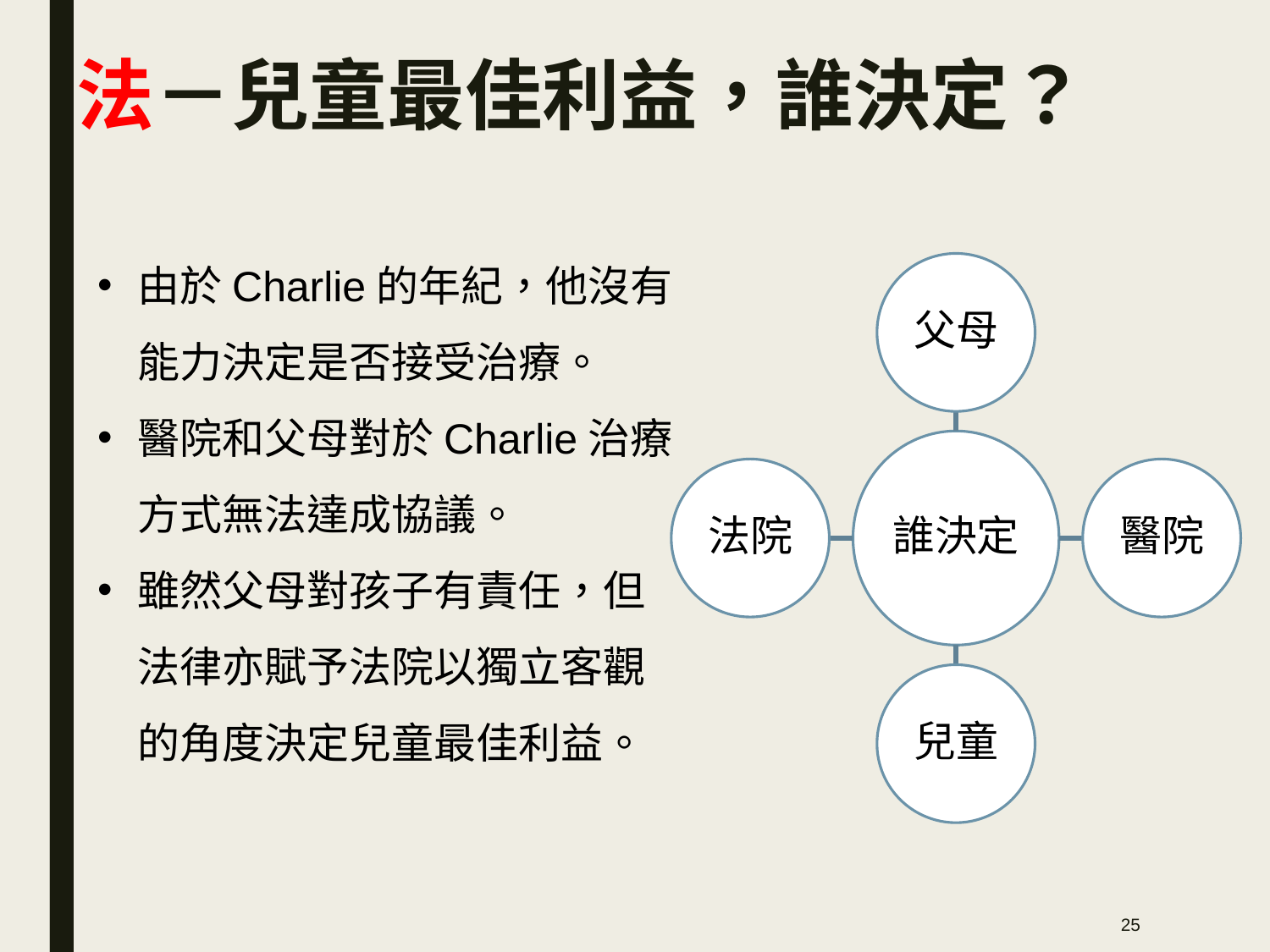

# 法－兒童最佳利益，誰決定？
由於Charlie的年紀，他沒有能力決定是否接受治療。
醫院和父母對於Charlie治療方式無法達成協議。
雖然父母對孩子有責任，但法律亦賦予法院以獨立客觀的角度決定兒童最佳利益。
誰決定

父母

醫院

兒童

法院
25